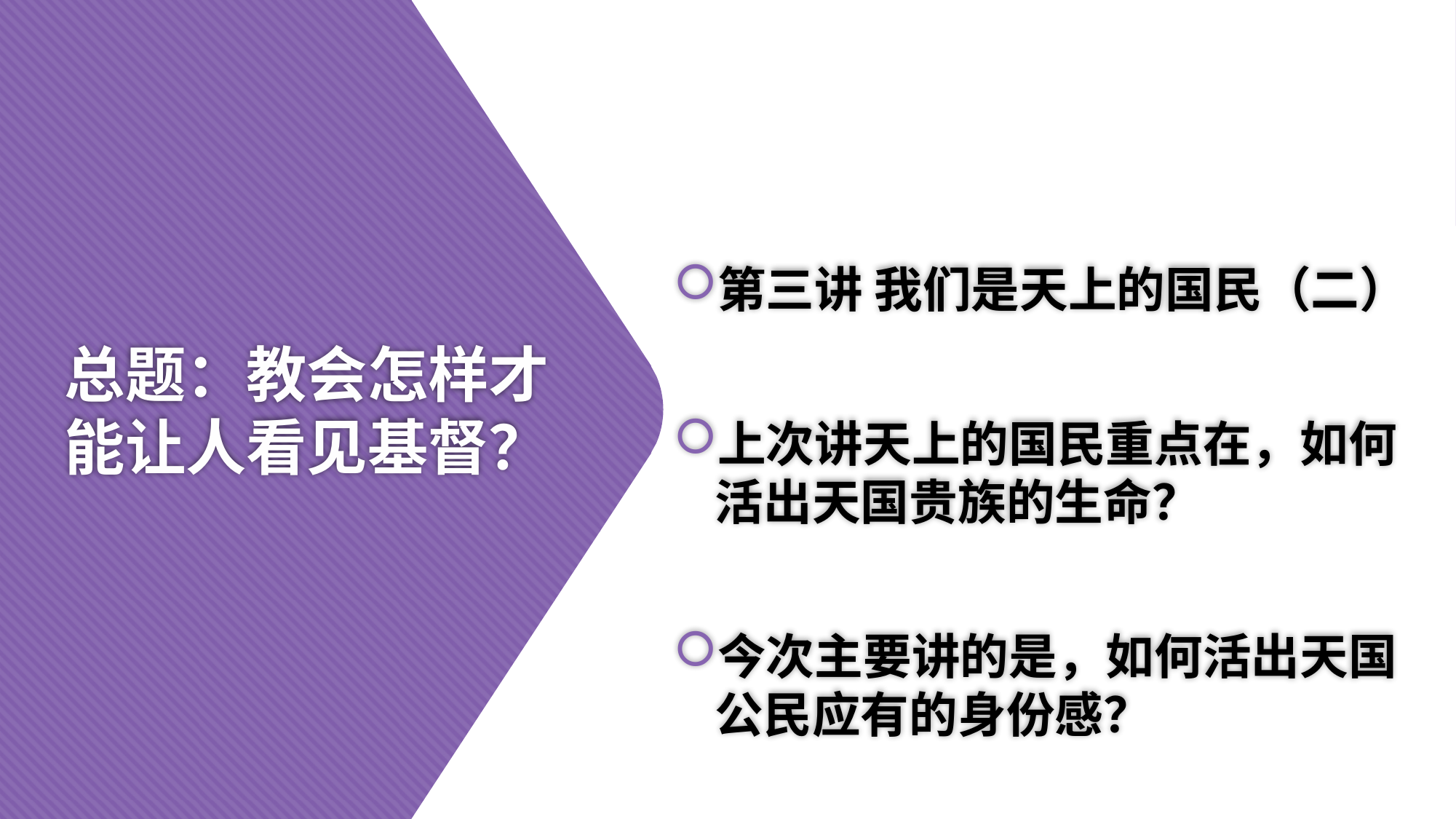

第三讲 我们是天上的国民（二）

上次讲天上的国民重点在，如何活出天国贵族的生命？

今次主要讲的是，如何活出天国公民应有的身份感？

# 总题：教会怎样才能让人看见基督？